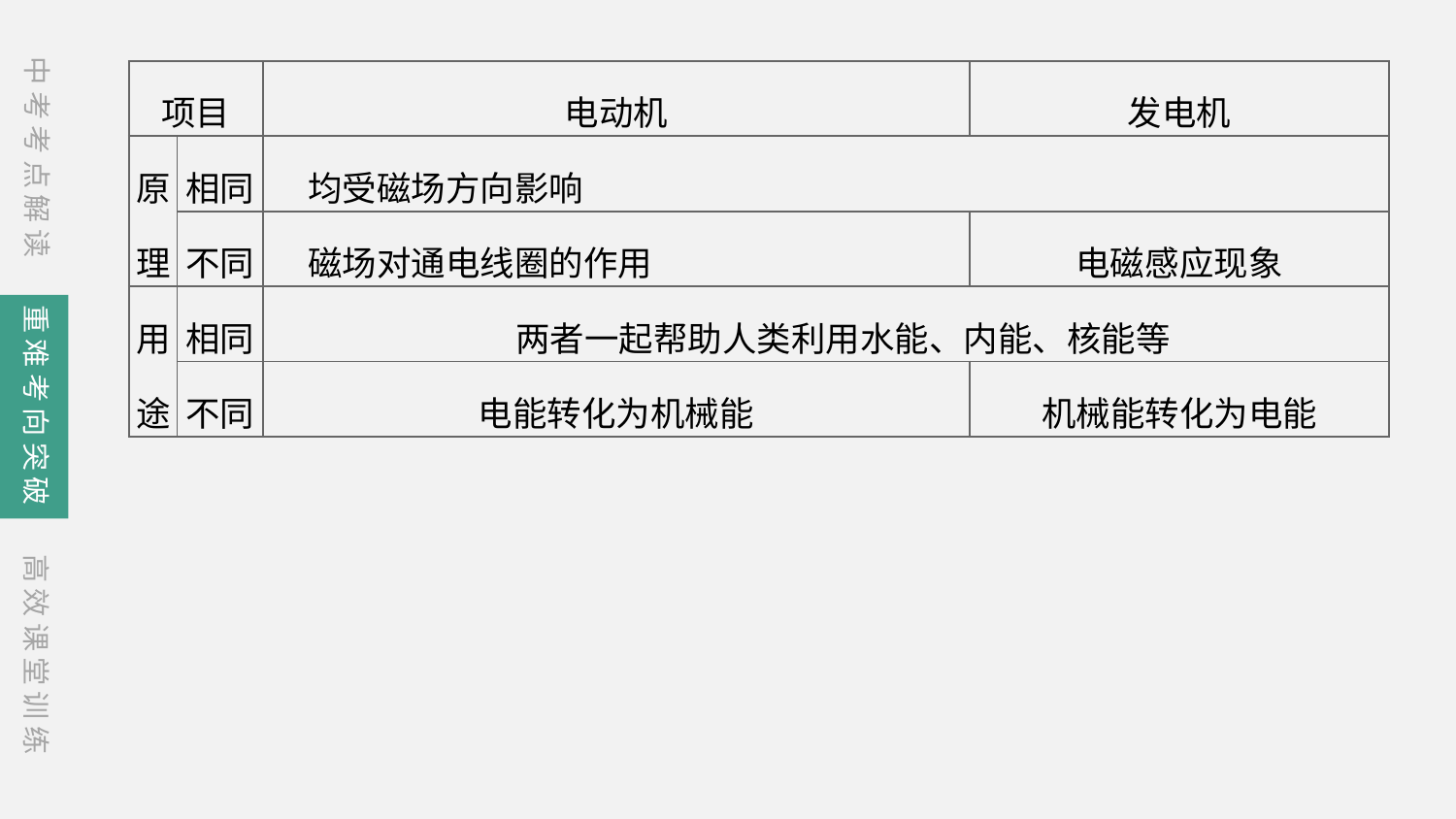

中考考点解读
| 项目 |  | 电动机 | 发电机 |
| --- | --- | --- | --- |
| 原理 | 相同 | 均受磁场方向影响 |  |
|  | 不同 | 磁场对通电线圈的作用 | 电磁感应现象 |
| 用途 | 相同 | 两者一起帮助人类利用水能、内能、核能等 |  |
|  | 不同 | 电能转化为机械能 | 机械能转化为电能 |
重难考向突破

高效课堂训练